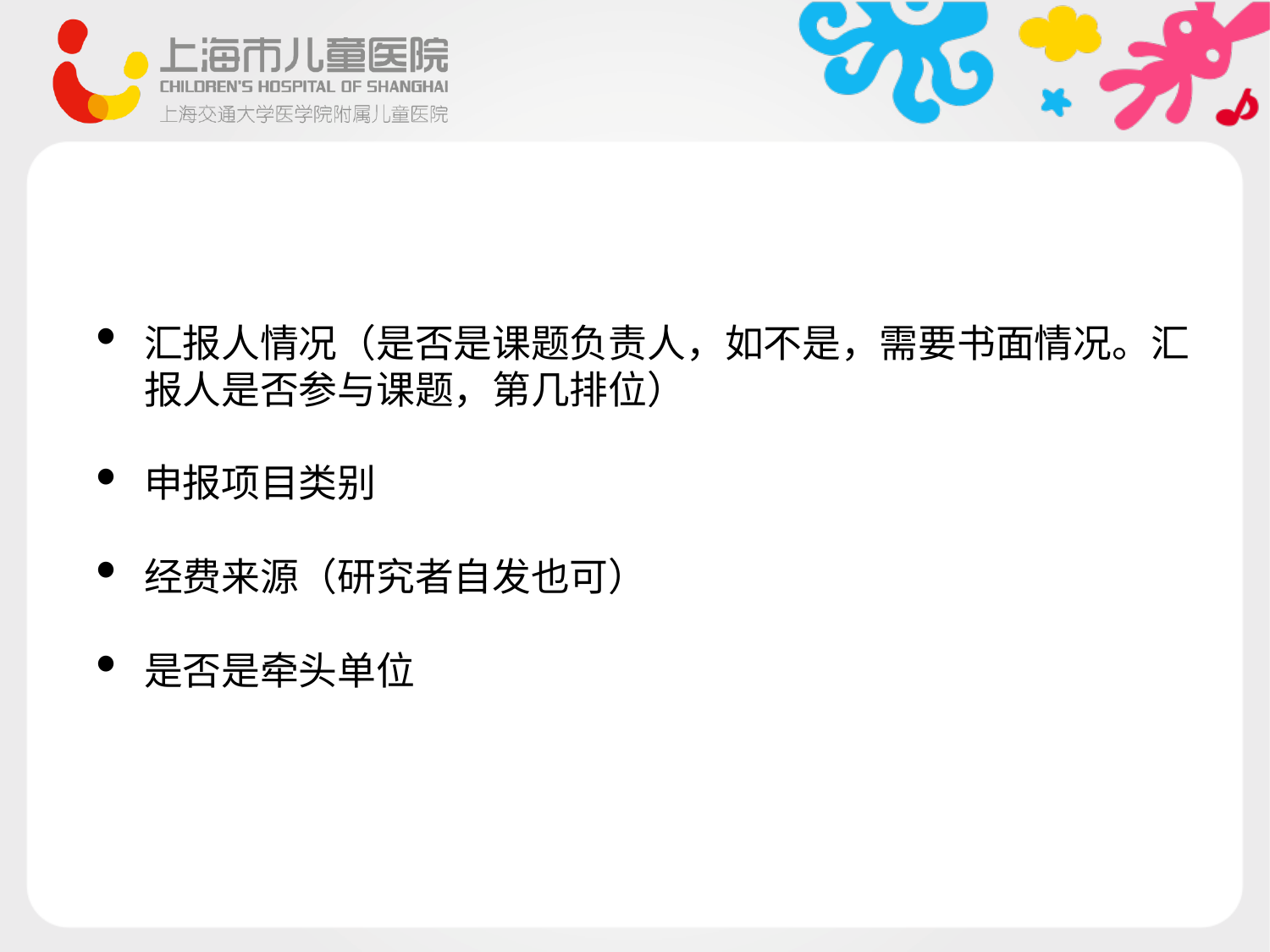

汇报人情况（是否是课题负责人，如不是，需要书面情况。汇报人是否参与课题，第几排位）
申报项目类别
经费来源（研究者自发也可）
是否是牵头单位